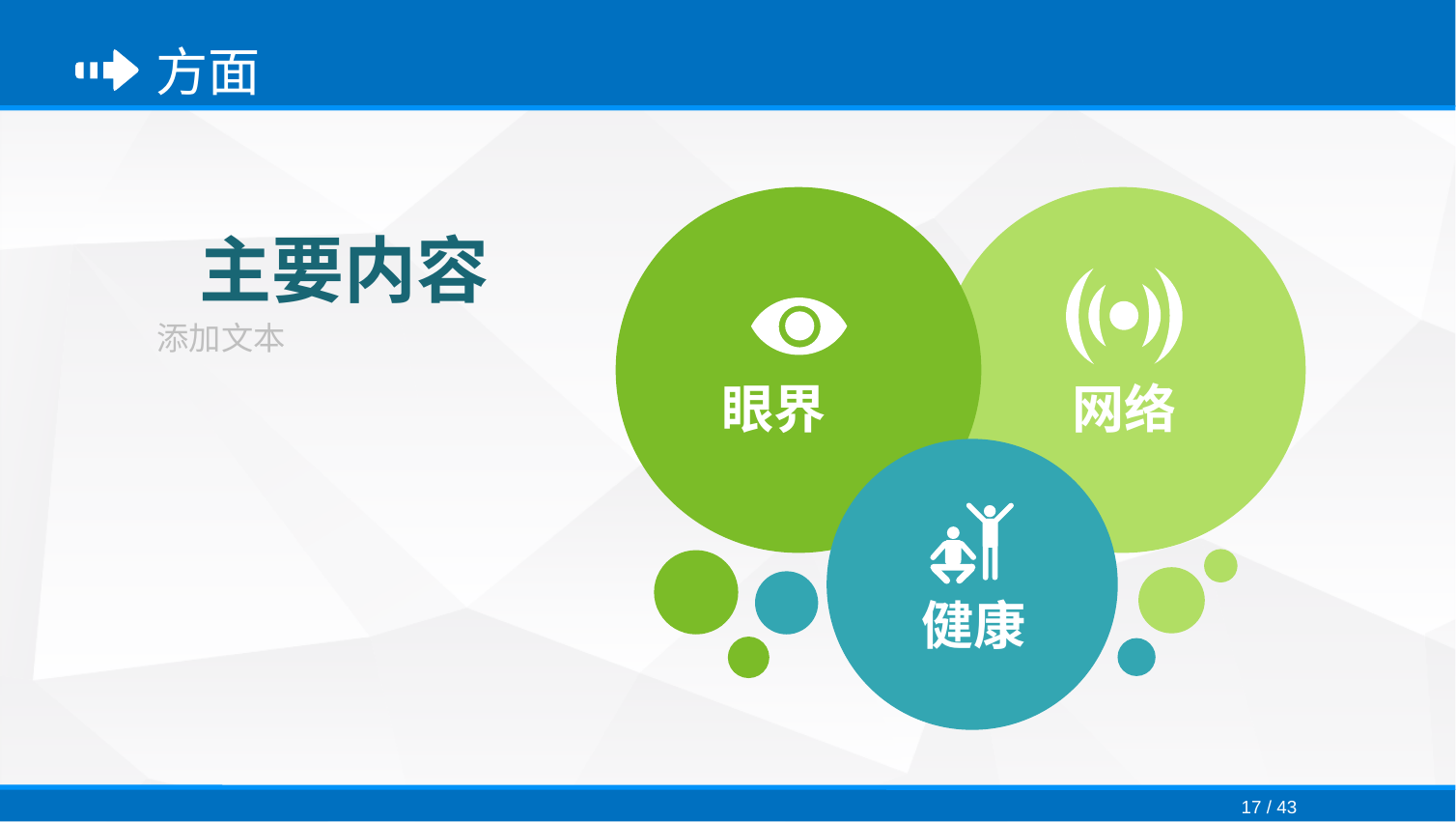

方面

主要内容

添加文本
眼界
网络

健康

17 / 43